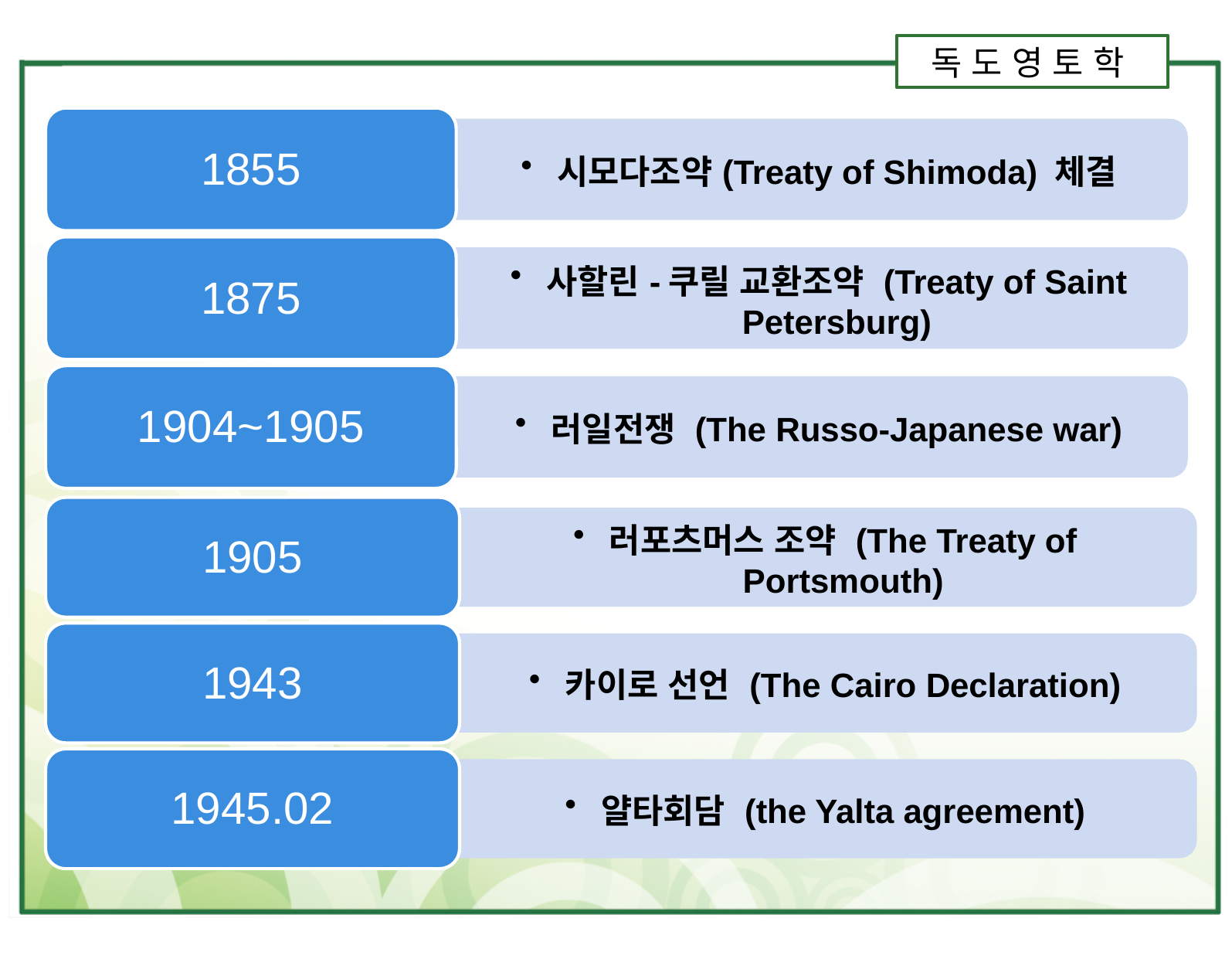

독 도 영 토 학
#
1855
시모다조약(Treaty of Shimoda) 체결
1875
사할린-쿠릴 교환조약 (Treaty of Saint Petersburg)
1904~1905
러일전쟁 (The Russo-Japanese war)
1905
러포츠머스 조약 (The Treaty of Portsmouth)
1943
카이로 선언 (The Cairo Declaration)
1945.02
얄타회담 (the Yalta agreement)